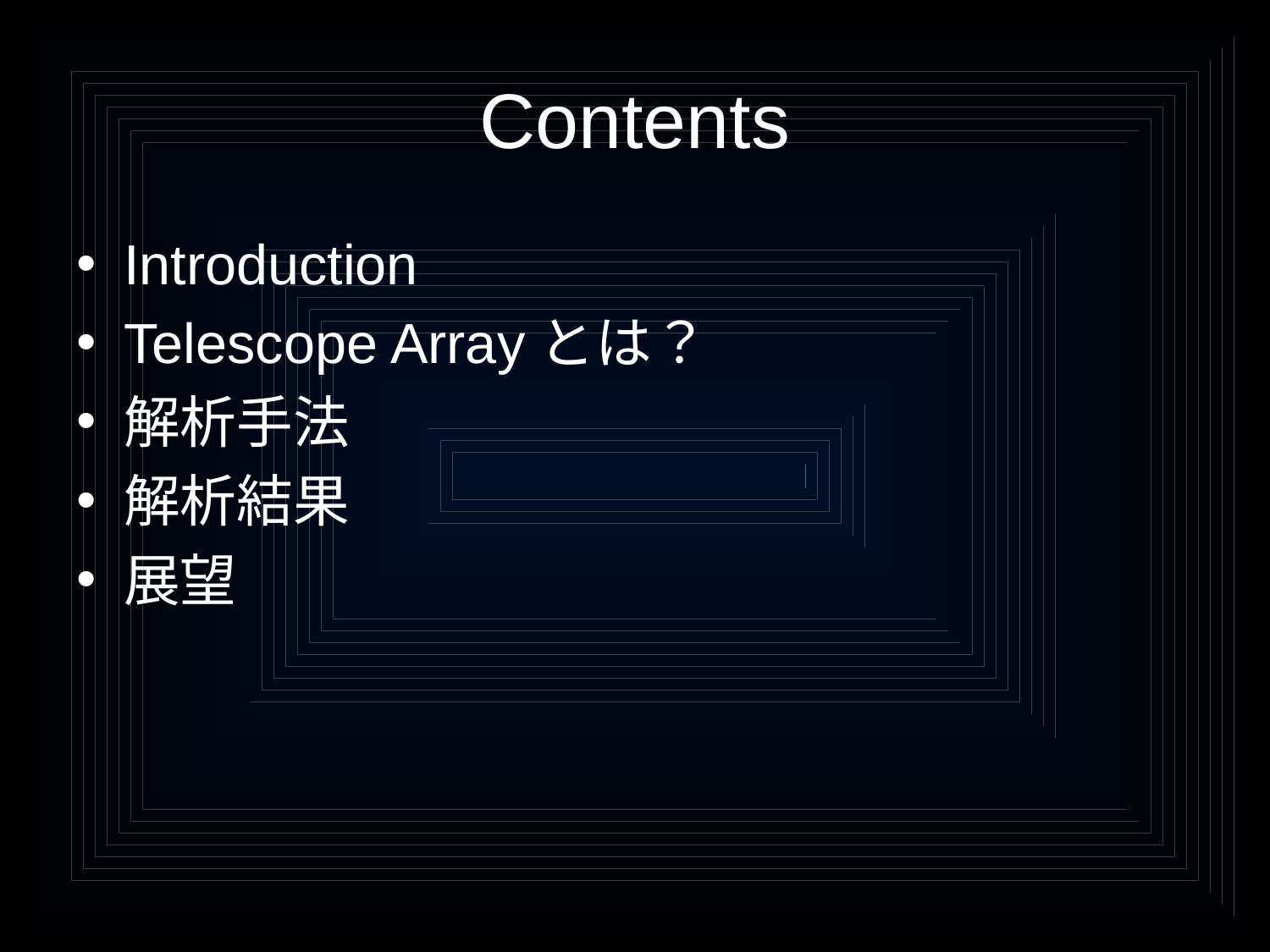

# Contents
Introduction
Telescope Arrayとは？
解析手法
解析結果
展望